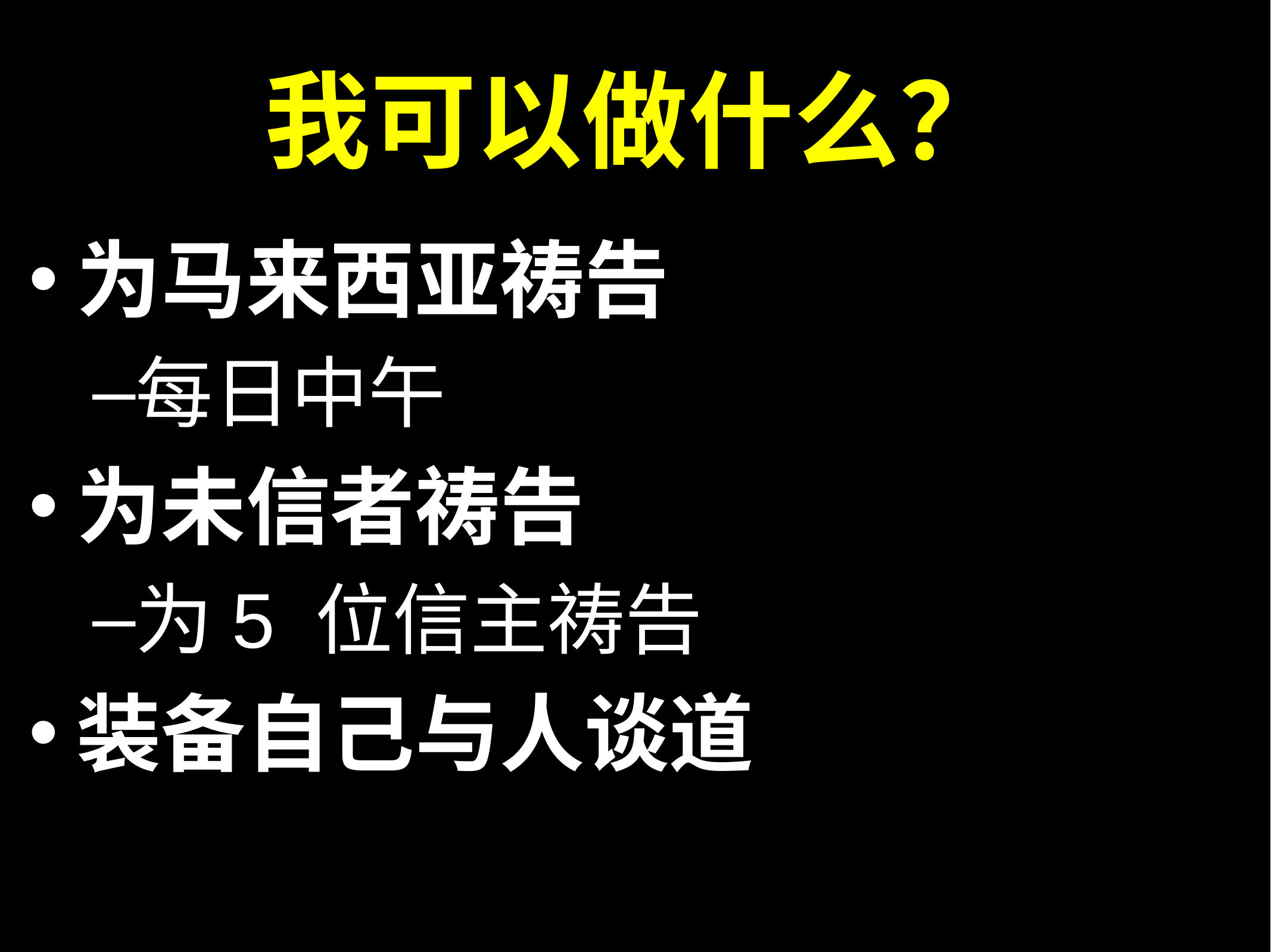

# 我可以做什么？
为马来西亚祷告
每日中午
为未信者祷告
为5 位信主祷告
装备自己与人谈道